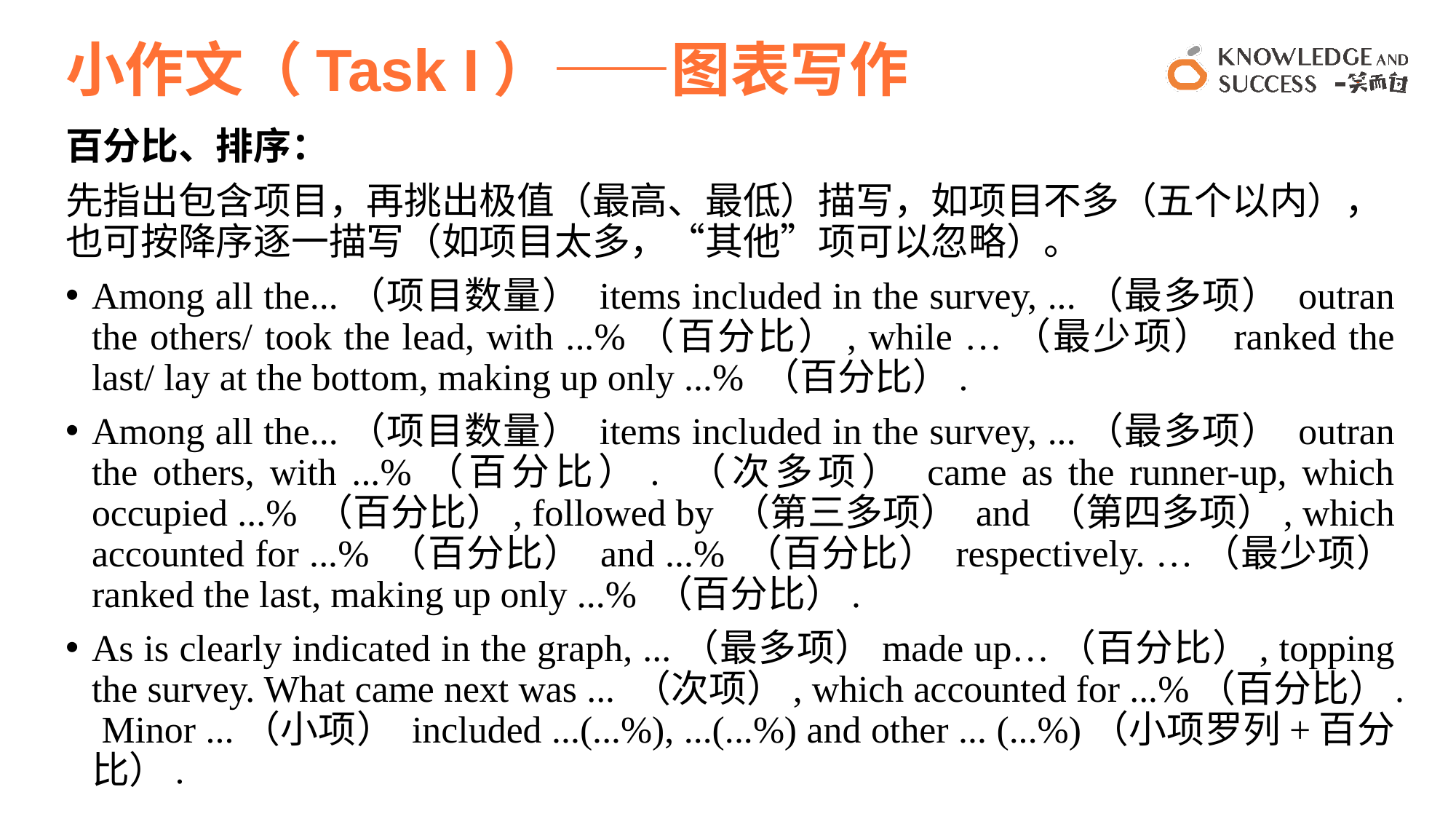

# 小作文（Task I）——图表写作
百分比、排序：
先指出包含项目，再挑出极值（最高、最低）描写，如项目不多（五个以内），也可按降序逐一描写（如项目太多，“其他”项可以忽略）。
Among all the...（项目数量） items included in the survey, ...（最多项） outran the others/ took the lead, with ...%（百分比）, while …（最少项） ranked the last/ lay at the bottom, making up only ...% （百分比）.
Among all the...（项目数量） items included in the survey, ...（最多项） outran the others, with ...%（百分比）. （次多项） came as the runner-up, which occupied ...% （百分比）, followed by （第三多项） and （第四多项）, which accounted for ...% （百分比） and ...% （百分比） respectively. …（最少项） ranked the last, making up only ...% （百分比）.
As is clearly indicated in the graph, ...（最多项）made up…（百分比）, topping the survey. What came next was ... （次项）, which accounted for ...%（百分比）. Minor ...（小项） included ...(...%), ...(...%) and other ... (...%)（小项罗列+百分比）.
18